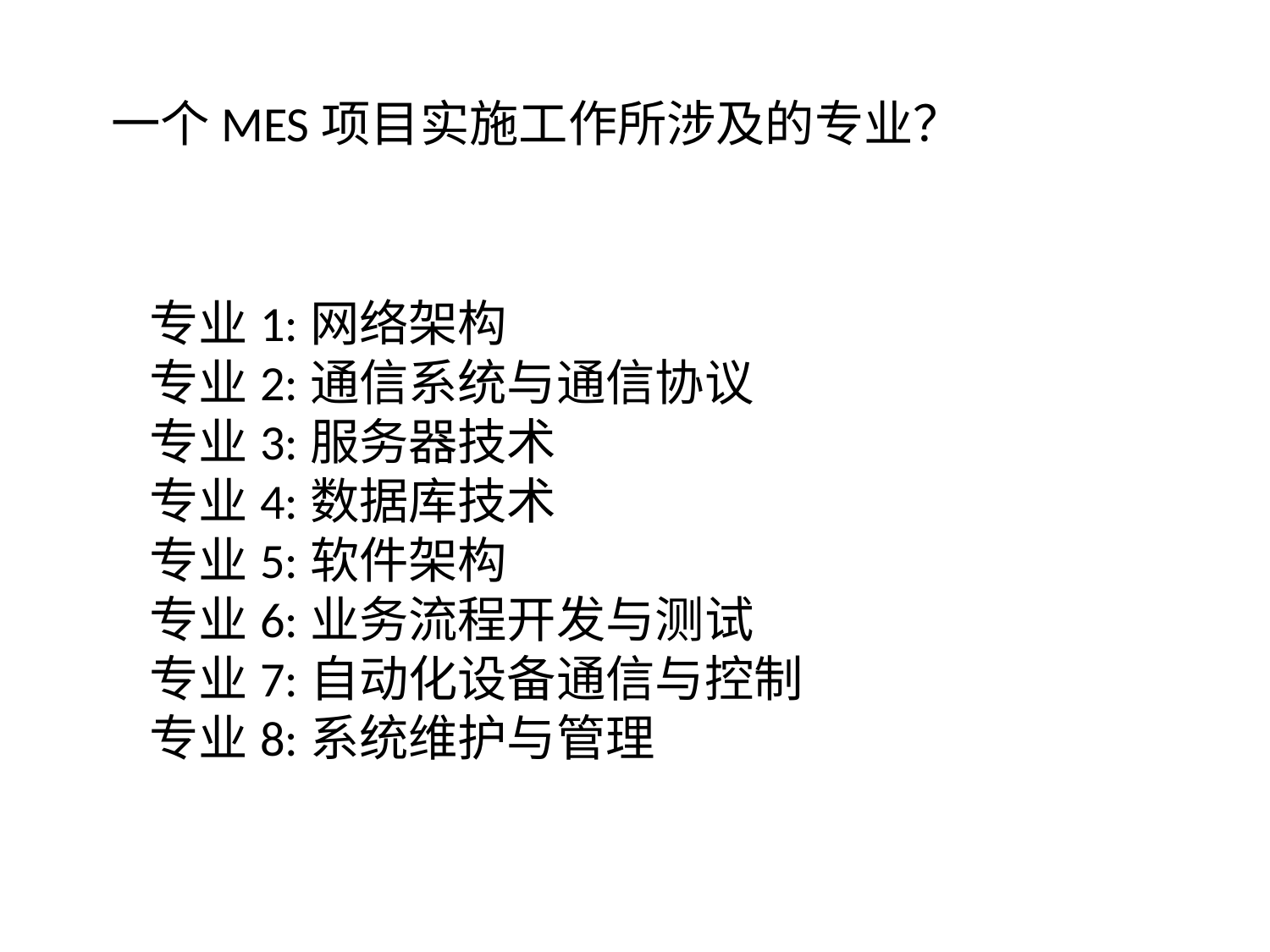

一个MES项目实施工作所涉及的专业？
专业1:网络架构
专业2:通信系统与通信协议
专业3:服务器技术
专业4:数据库技术
专业5:软件架构
专业6:业务流程开发与测试
专业7:自动化设备通信与控制
专业8:系统维护与管理